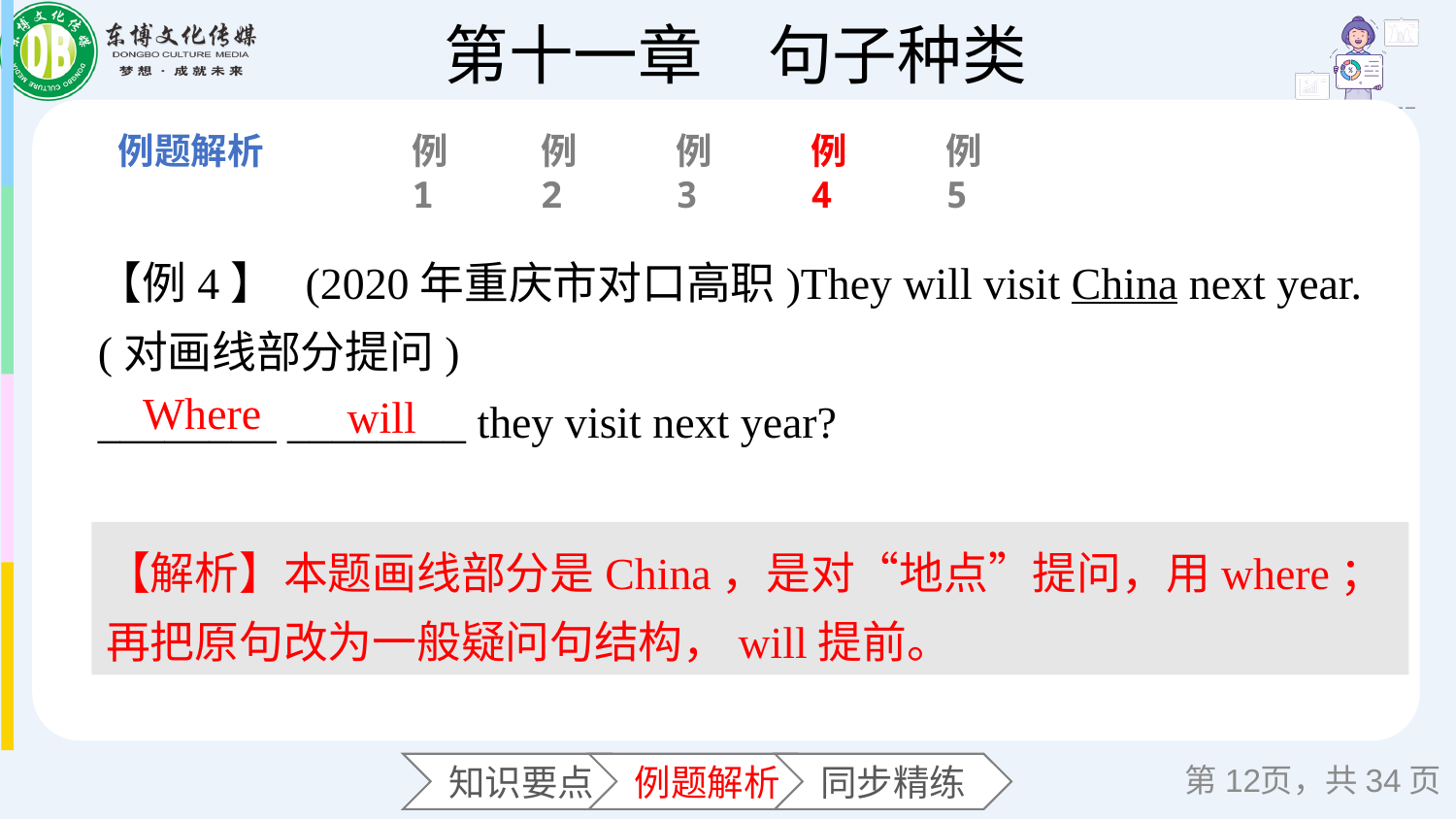

例1
例2
例3
例4
例5
【例4】  (2020年重庆市对口高职)They will visit China next year. (对画线部分提问)
________ ________ they visit next year?

 will
Where
【解析】本题画线部分是China，是对“地点”提问，用where；再把原句改为一般疑问句结构，will提前。
第12页，共34页